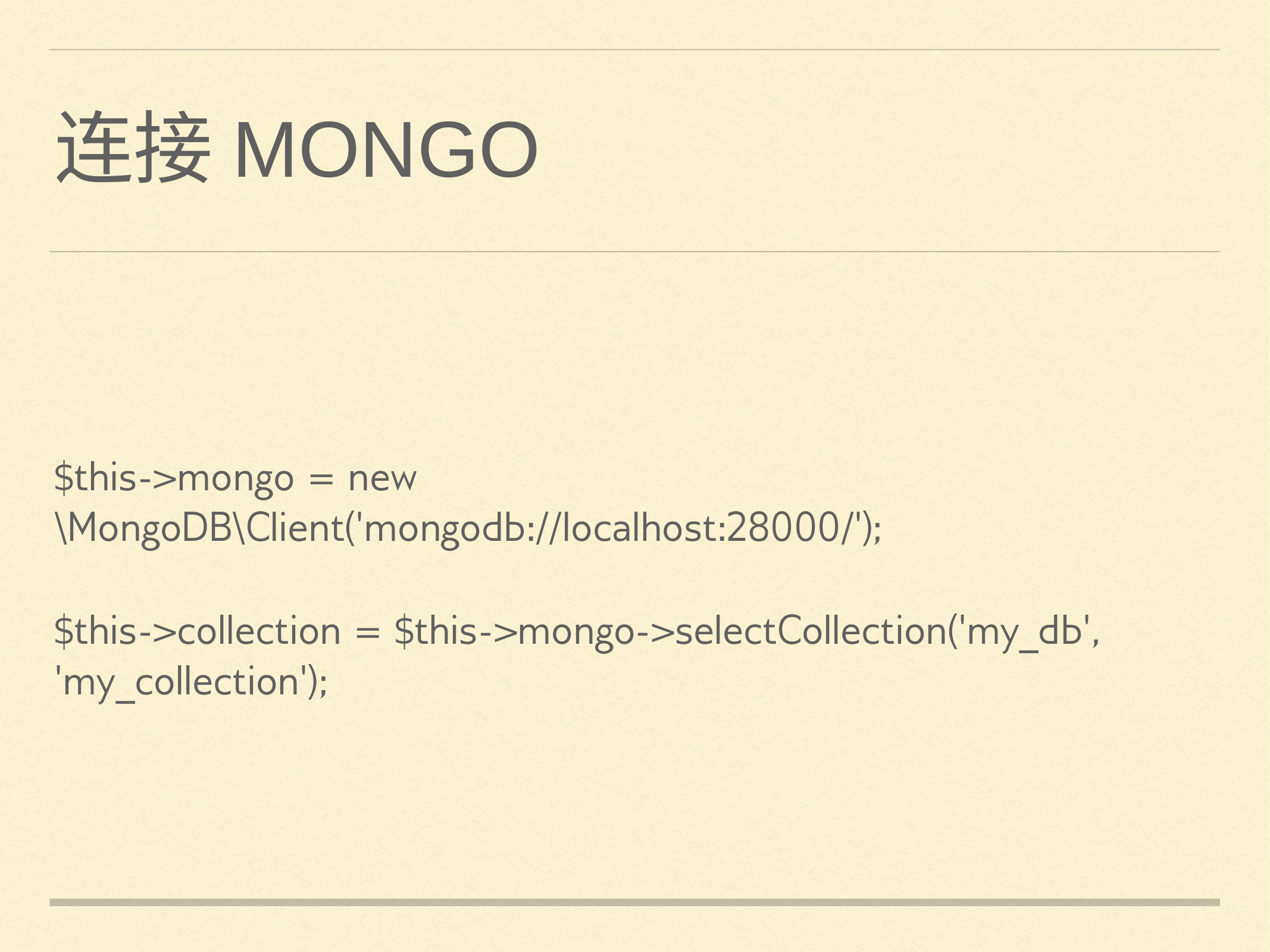

# 连接MONGO
$this->mongo = new \MongoDB\Client('mongodb://localhost:28000/');
$this->collection = $this->mongo->selectCollection('my_db', 'my_collection');